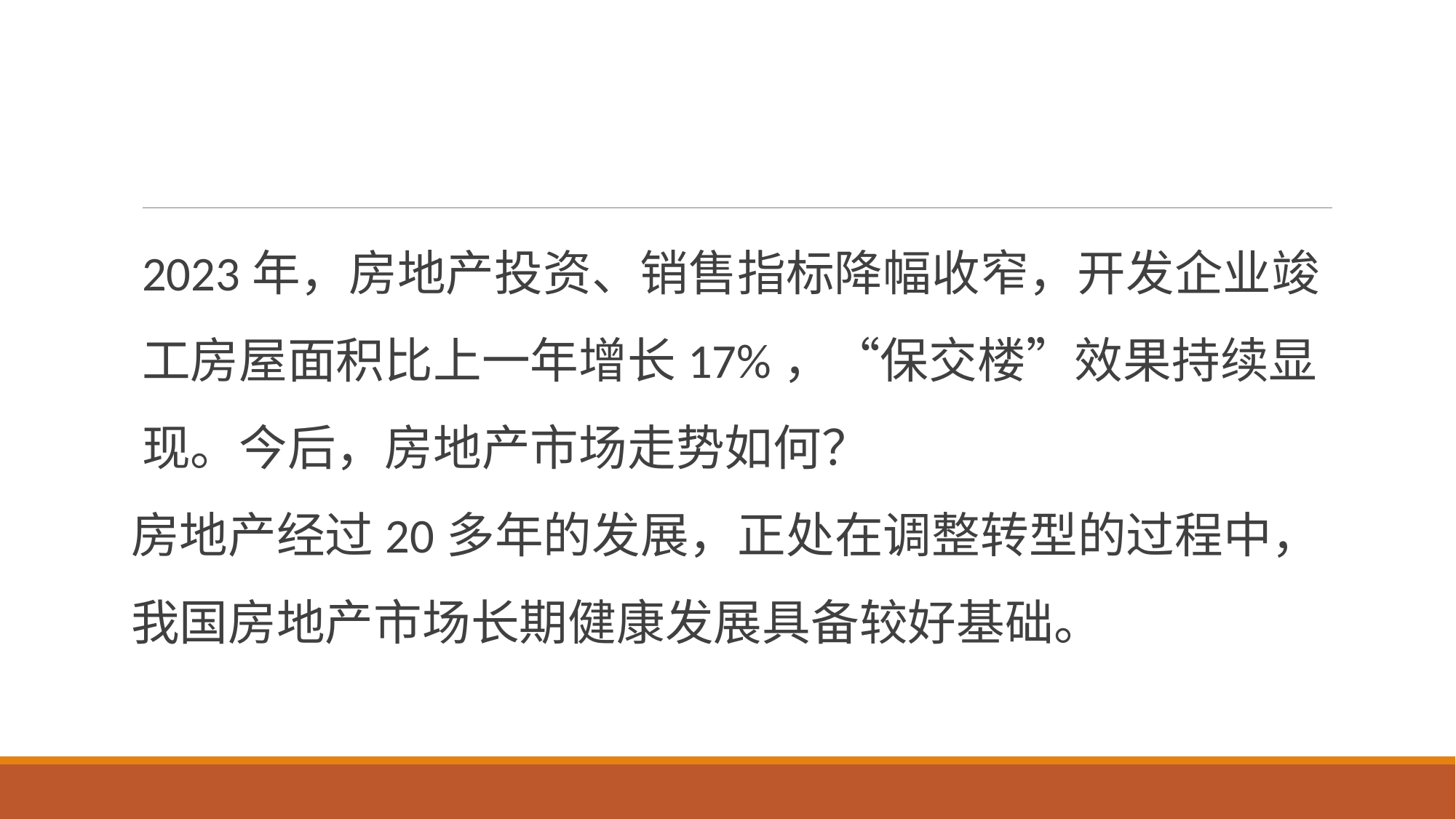

#
2023年，房地产投资、销售指标降幅收窄，开发企业竣工房屋面积比上一年增长17%，“保交楼”效果持续显现。今后，房地产市场走势如何？
房地产经过20多年的发展，正处在调整转型的过程中，我国房地产市场长期健康发展具备较好基础。